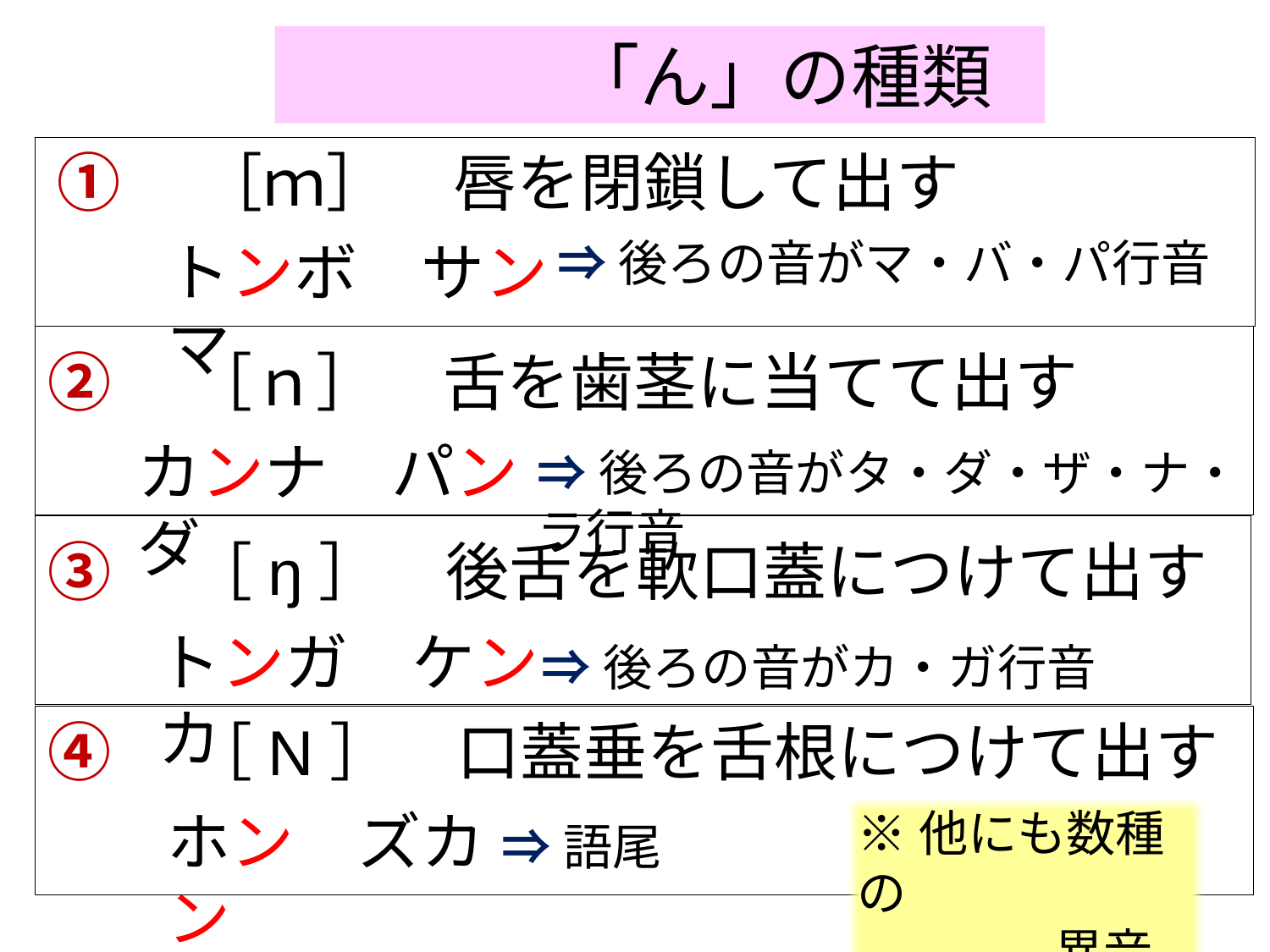

「ん」の種類
①　［ｍ］　唇を閉鎖して出す

トンボ　サンマ
⇒後ろの音がマ・バ・パ行音

②　［ｎ］　舌を歯茎に当てて出す
カンナ　パンダ
⇒後ろの音がタ・ダ・ザ・ナ・ラ行音

③　［ŋ］　後舌を軟口蓋につけて出す
トンガ　ケンカ
 ⇒後ろの音がカ・ガ行音
④　［N］　口蓋垂を舌根につけて出す

ホン　ズカン
 ⇒語尾
※他にも数種の
　　　　異音あり